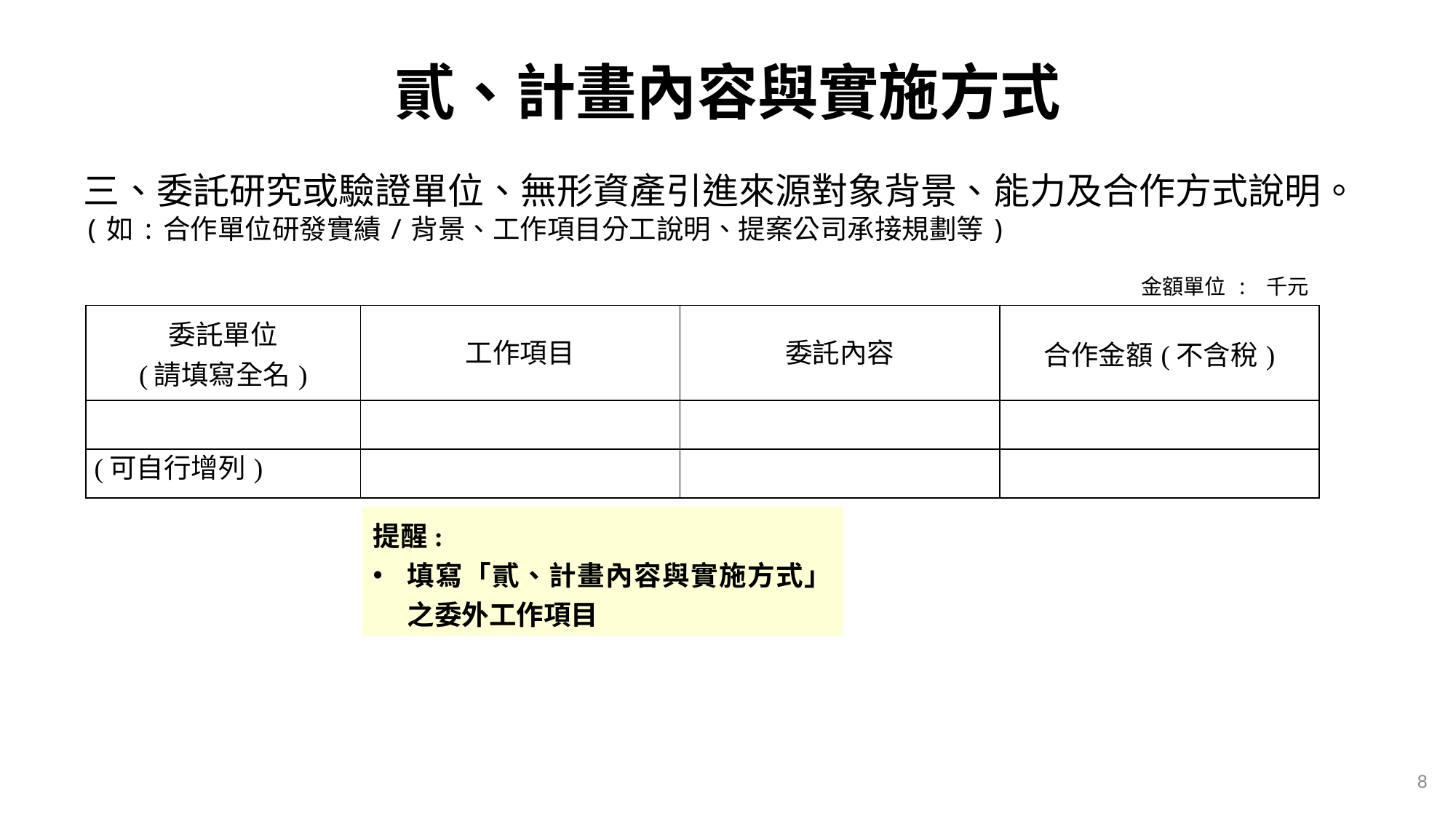

# 貳、計畫內容與實施方式
三、委託研究或驗證單位、無形資產引進來源對象背景、能力及合作方式說明。
(如:合作單位研發實績/背景、工作項目分工說明、提案公司承接規劃等)

金額單位 : 千元
| 委託單位 (請填寫全名) | 工作項目 | 委託內容 | 合作金額(不含稅) |
| --- | --- | --- | --- |
|  |  |  |  |
| (可自行增列) |  |  |  |
提醒:
填寫「貳、計畫內容與實施方式」之委外工作項目
8